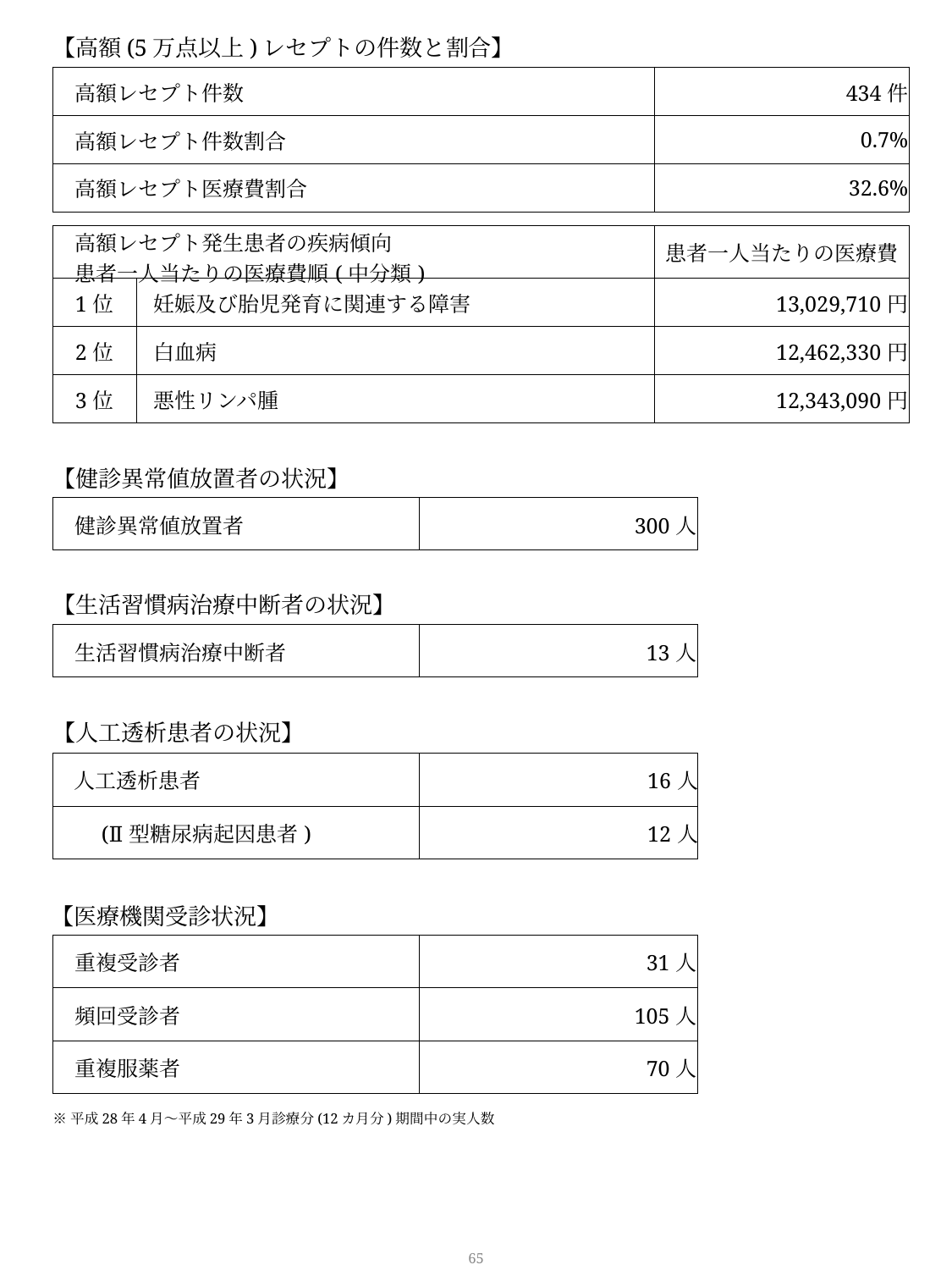

【高額(5万点以上)レセプトの件数と割合】
| 高額レセプト件数 | 434件 |
| --- | --- |
| 高額レセプト件数割合 | 0.7% |
| 高額レセプト医療費割合 | 32.6% |
| 高額レセプト発生患者の疾病傾向 　患者一人当たりの医療費順(中分類) |  |  | 患者一人当たりの医療費 |
| --- | --- | --- | --- |
| 1位 |  | 妊娠及び胎児発育に関連する障害 | 13,029,710円 |
| 2位 |  | 白血病 | 12,462,330円 |
| 3位 |  | 悪性リンパ腫 | 12,343,090円 |
【健診異常値放置者の状況】
| 健診異常値放置者 | 300人 |
| --- | --- |
【生活習慣病治療中断者の状況】
| 生活習慣病治療中断者 | 13人 |
| --- | --- |
【人工透析患者の状況】
| 人工透析患者 |  |  | 16人 |
| --- | --- | --- | --- |
| (Ⅱ型糖尿病起因患者) |  |  | 12人 |
【医療機関受診状況】
| 重複受診者 | 31人 |
| --- | --- |
| 頻回受診者 | 105人 |
| 重複服薬者 | 70人 |
※平成28年4月～平成29年3月診療分(12カ月分)期間中の実人数
65